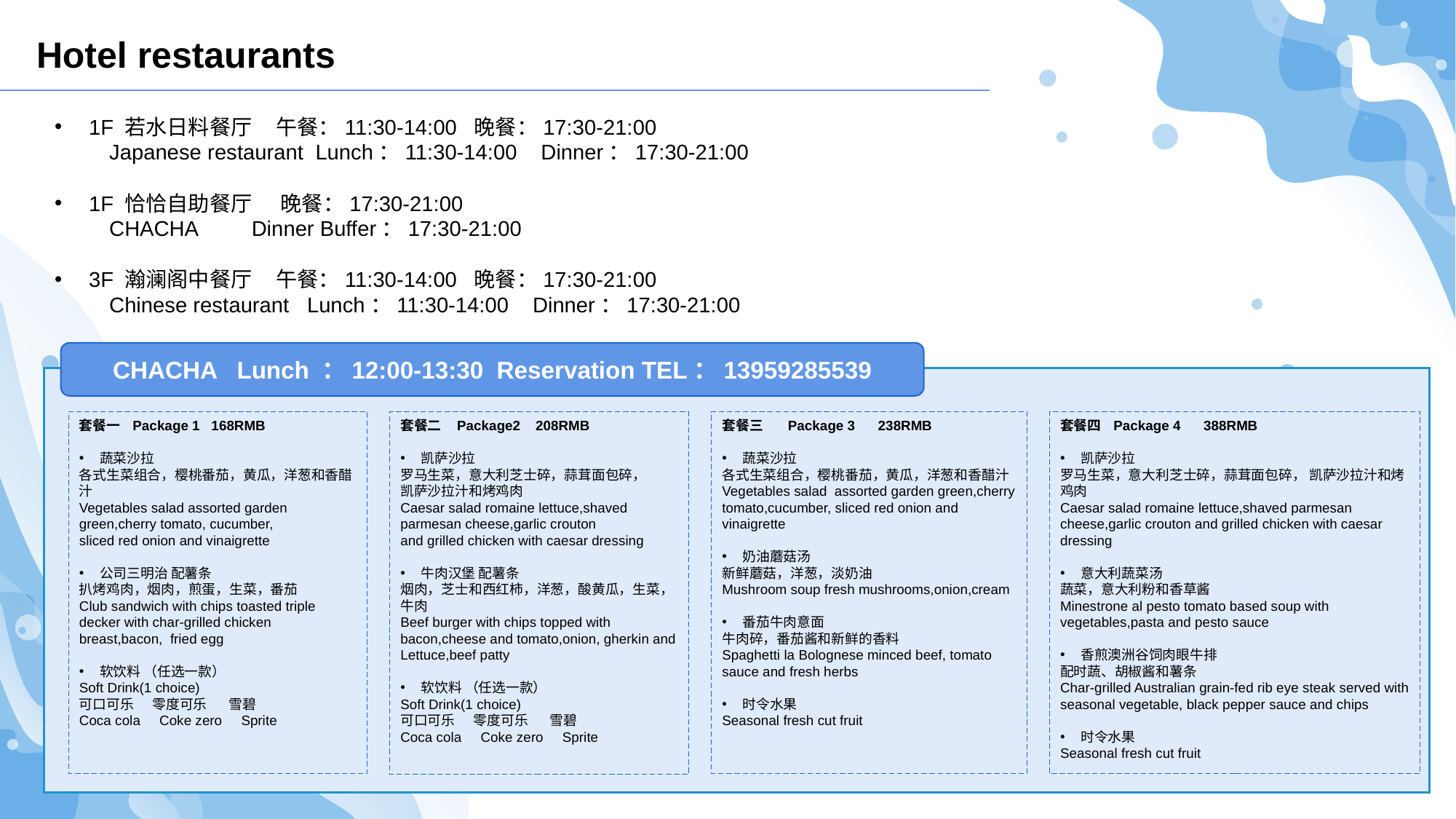

Hotel restaurants
1F 若水日料餐厅     午餐：11:30-14:00  晚餐：17:30-21:00
Japanese restaurant  Lunch：11:30-14:00    Dinner：17:30-21:00

1F 恰恰自助餐厅      晚餐：17:30-21:00
CHACHA         Dinner Buffer：17:30-21:00

3F 瀚澜阁中餐厅     午餐：11:30-14:00  晚餐：17:30-21:00
Chinese restaurant   Lunch：11:30-14:00    Dinner：17:30-21:00
CHACHA   Lunch ：12:00-13:30  Reservation TEL：13959285539

套餐一   Package 1   168RMB
蔬菜沙拉
各式生菜组合，樱桃番茄，黄瓜，洋葱和香醋汁
Vegetables salad assorted garden green,cherry tomato, cucumber,
sliced red onion and vinaigrette

公司三明治 配薯条
扒烤鸡肉，烟肉，煎蛋，生菜，番茄
Club sandwich with chips toasted triple decker with char-grilled chicken breast,bacon,  fried egg

软饮料 （任选一款）
Soft Drink(1 choice)
可口可乐      零度可乐       雪碧
Coca cola     Coke zero     Sprite
套餐二    Package2    208RMB
凯萨沙拉
罗马生菜，意大利芝士碎，蒜茸面包碎，
凯萨沙拉汁和烤鸡肉
Caesar salad romaine lettuce,shaved parmesan cheese,garlic crouton
and grilled chicken with caesar dressing

牛肉汉堡 配薯条
烟肉，芝士和西红柿，洋葱，酸黄瓜，生菜，牛肉
Beef burger with chips topped with bacon,cheese and tomato,onion, gherkin and Lettuce,beef patty

软饮料 （任选一款）
Soft Drink(1 choice)
可口可乐      零度可乐       雪碧
Coca cola     Coke zero     Sprite
套餐三       Package 3      238RMB
蔬菜沙拉
各式生菜组合，樱桃番茄，黄瓜，洋葱和香醋汁
Vegetables salad  assorted garden green,cherry tomato,cucumber, sliced red onion and vinaigrette

奶油蘑菇汤
新鲜蘑菇，洋葱，淡奶油
Mushroom soup fresh mushrooms,onion,cream

番茄牛肉意面
牛肉碎，番茄酱和新鲜的香料
Spaghetti la Bolognese minced beef, tomato sauce and fresh herbs

时令水果
Seasonal fresh cut fruit
套餐四   Package 4      388RMB
凯萨沙拉
罗马生菜，意大利芝士碎，蒜茸面包碎， 凯萨沙拉汁和烤鸡肉
Caesar salad romaine lettuce,shaved parmesan cheese,garlic crouton and grilled chicken with caesar dressing

意大利蔬菜汤
蔬菜，意大利粉和香草酱
Minestrone al pesto tomato based soup with vegetables,pasta and pesto sauce

香煎澳洲谷饲肉眼牛排
配时蔬、胡椒酱和薯条
Char-grilled Australian grain-fed rib eye steak served with seasonal vegetable, black pepper sauce and chips

时令水果
Seasonal fresh cut fruit